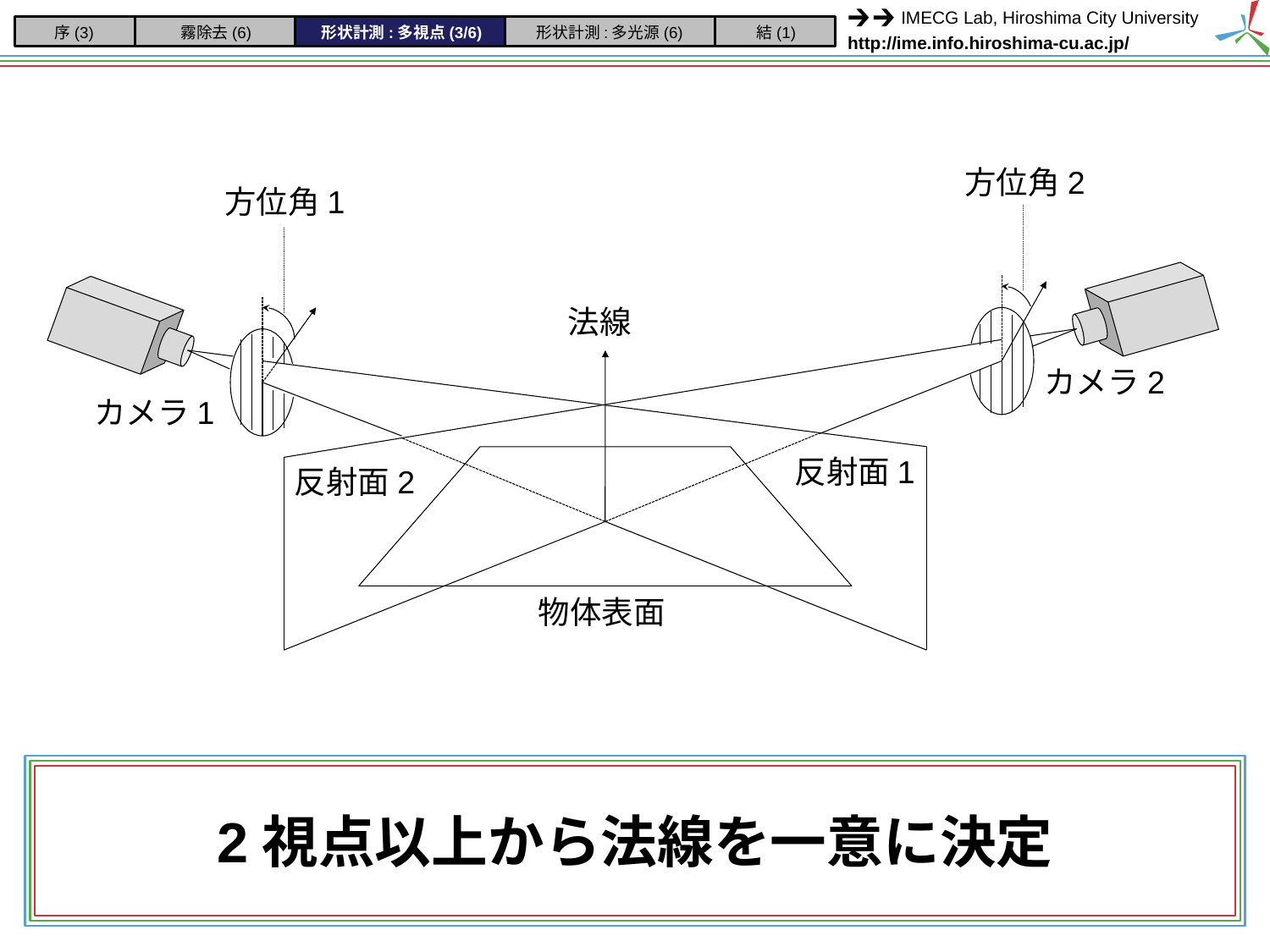

序(3)

霧除去(6)

形状計測:多視点(3/6)

形状計測:多光源(6)

結(1)
方位角2
方位角1

法線

カメラ2
カメラ1
反射面1

反射面2
物体表面
# 2視点以上から法線を一意に決定